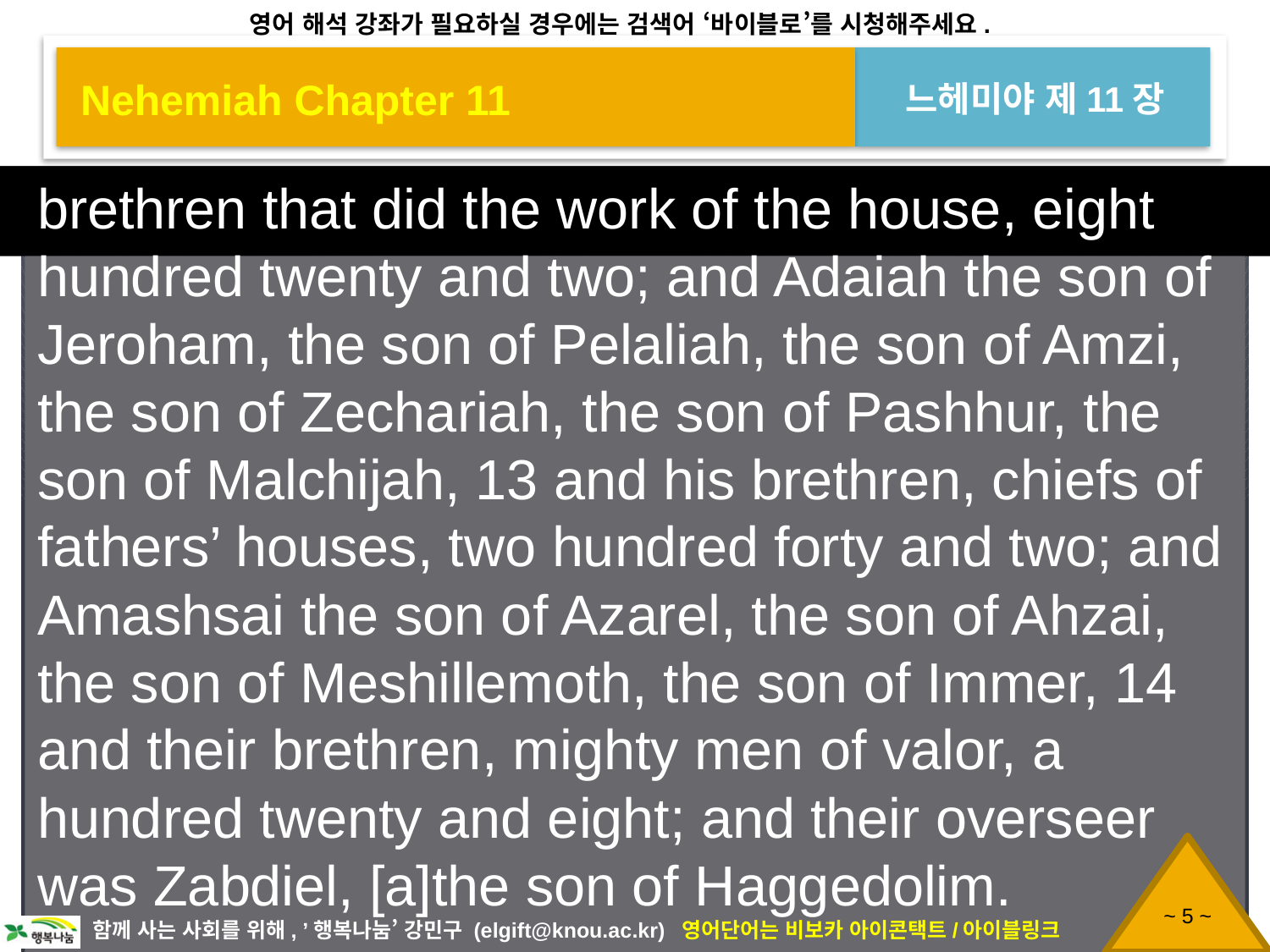

Nehemiah Chapter 11
느헤미야 제11장
brethren that did the work of the house, eight hundred twenty and two; and Adaiah the son of Jeroham, the son of Pelaliah, the son of Amzi, the son of Zechariah, the son of Pashhur, the son of Malchijah, 13 and his brethren, chiefs of fathers’ houses, two hundred forty and two; and Amashsai the son of Azarel, the son of Ahzai, the son of Meshillemoth, the son of Immer, 14 and their brethren, mighty men of valor, a hundred twenty and eight; and their overseer was Zabdiel, [a]the son of Haggedolim.